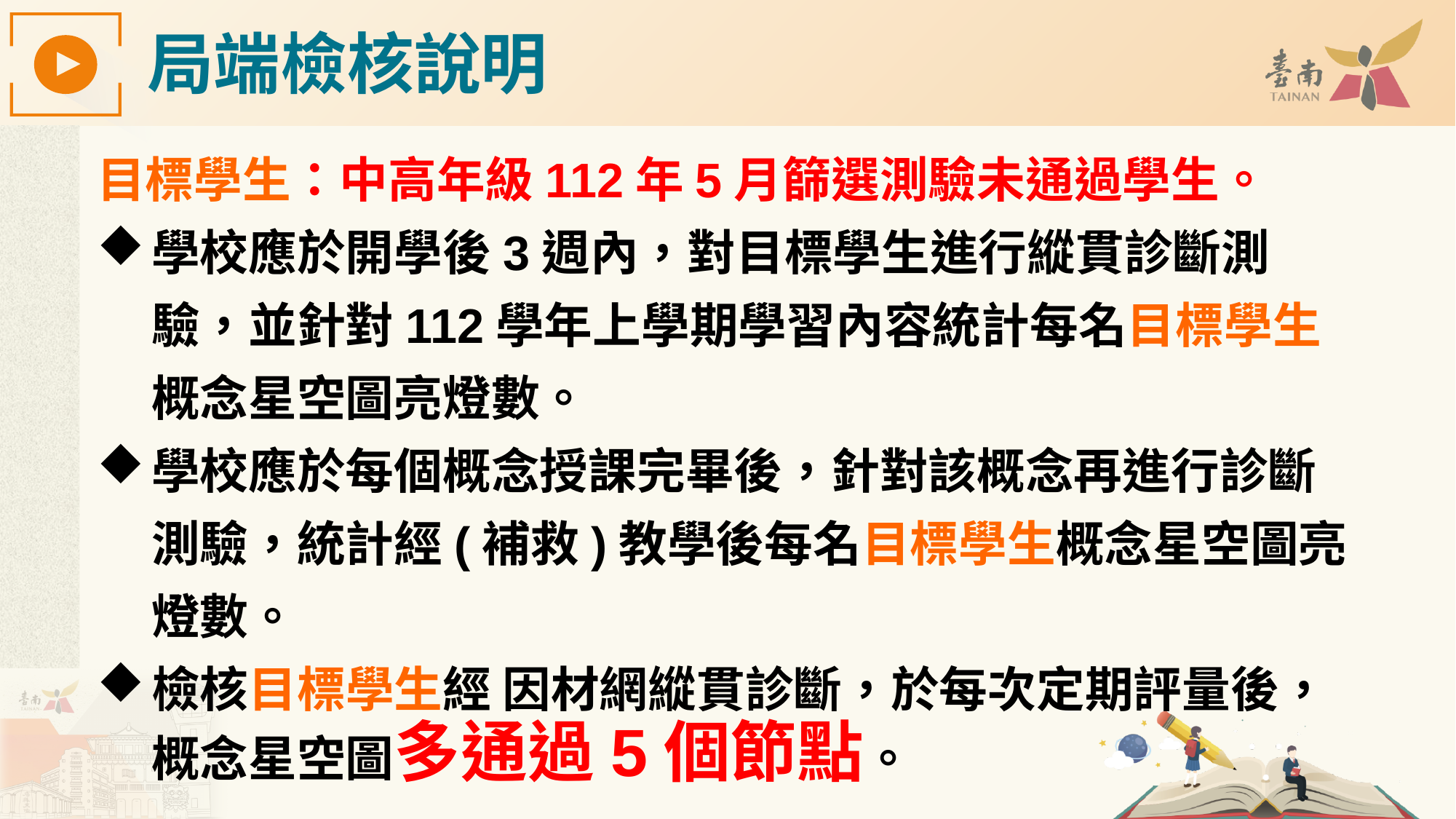

局端檢核說明

目標學生：中高年級112年5月篩選測驗未通過學生。
學校應於開學後3週內，對目標學生進行縱貫診斷測驗，並針對112學年上學期學習內容統計每名目標學生概念星空圖亮燈數。
學校應於每個概念授課完畢後，針對該概念再進行診斷測驗，統計經(補救)教學後每名目標學生概念星空圖亮燈數。
檢核目標學生經 因材網縱貫診斷，於每次定期評量後，概念星空圖多通過5個節點。